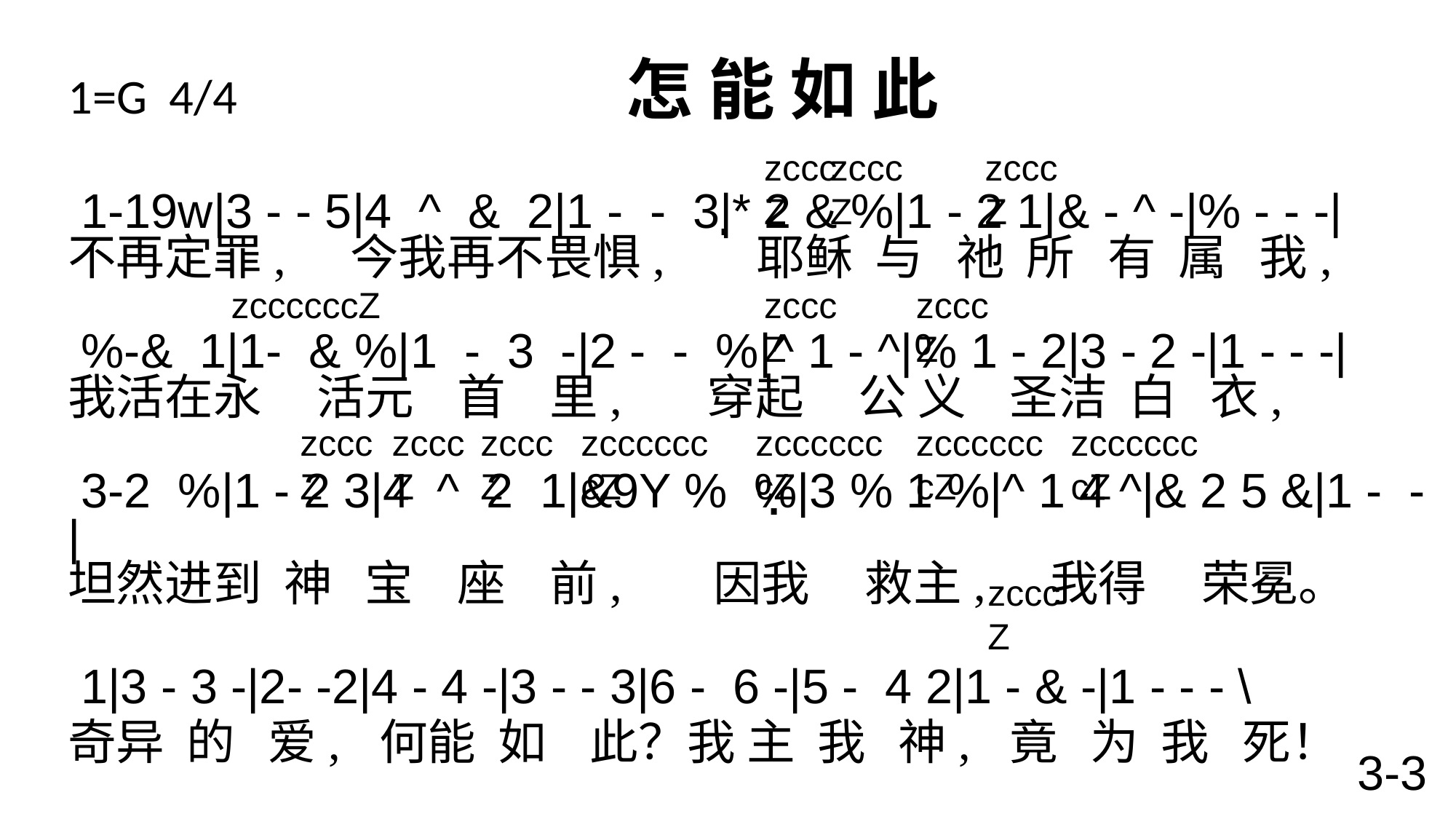

1=G  4/4                         怎 能 如 此
zcccZ
zcccZ
zcccZ
.
 1-19w|3 - - 5|4  ^  &  2|1 -  -  3|* 2 & %|1 - 2 1|& - ^ -|% - - -|
不再定罪,    今我再不畏惧,      耶稣  与   祂  所   有  属   我,

 %-&  1|1-  & %|1  -  3  -|2 -  -  %|^ 1 - ^|% 1 - 2|3 - 2 -|1 - - -|
我活在永     活元    首    里,      穿起     公 义    圣洁  白   衣,

 3-2  %|1 - 2 3|4  ^  2  1|&9Y %  %|3 % 1 %|^ 1 4 ^|& 2 5 &|1 -  -  |
坦然进到  神   宝    座    前,      因我     救主,    我得     荣冕。

 1|3 - 3 -|2- -2|4 - 4 -|3 - - 3|6 -  6 -|5 -  4 2|1 - & -|1 - - - \
奇异  的   爱,  何能  如    此？我 主  我   神,  竟   为  我   死！

zccccccZ
zcccZ
zcccZ
zcccZ
zcccZ
zcccZ
zcccccccZ
zcccccccZ
zcccccccZ
zcccccccZ
.
zcccZ
3-3